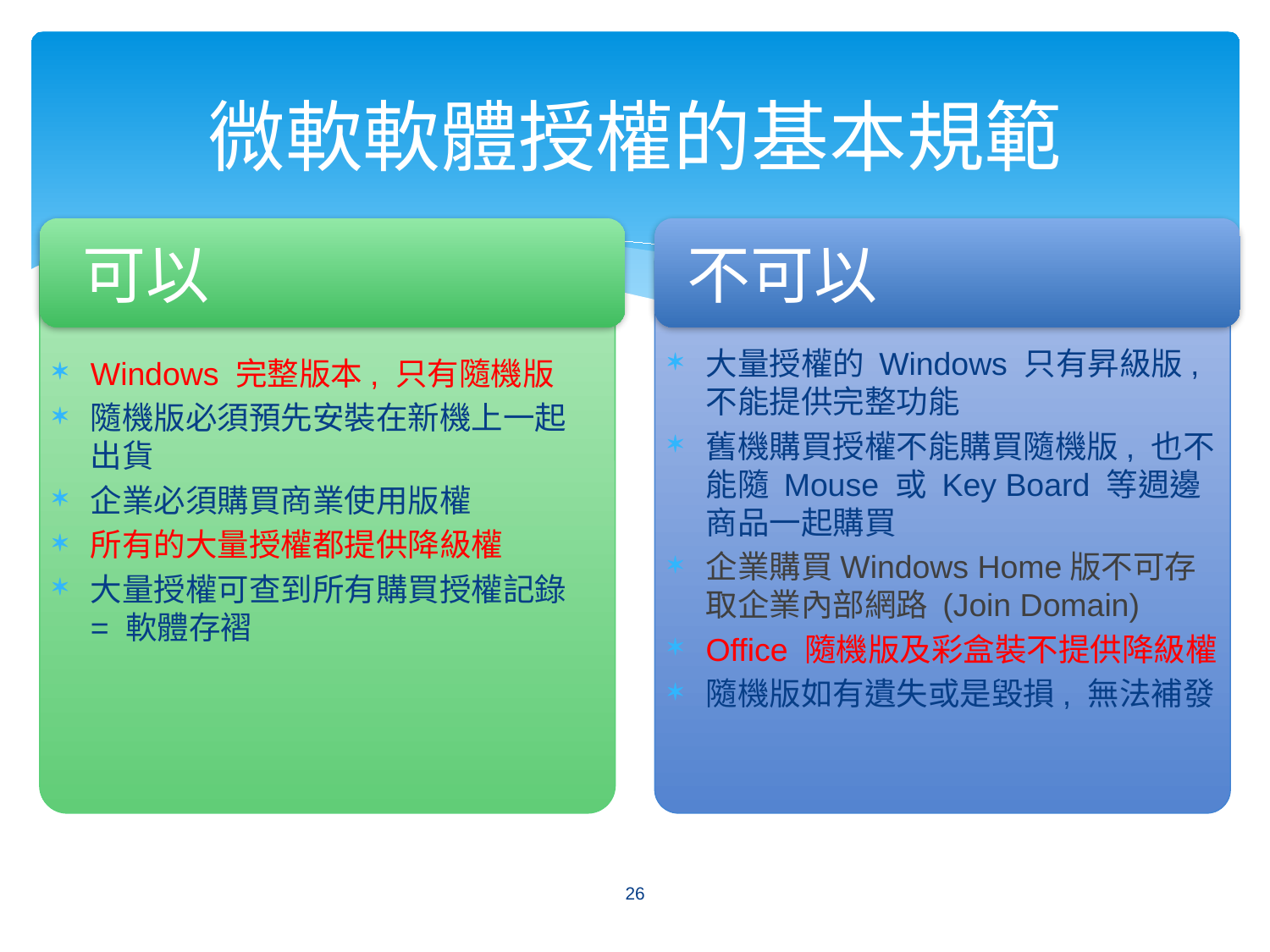

# 微軟軟體授權的基本規範

可以
不可以

大量授權的 Windows 只有昇級版, 不能提供完整功能
舊機購買授權不能購買隨機版, 也不能隨 Mouse 或 Key Board 等週邊商品一起購買
企業購買Windows Home版不可存取企業內部網路 (Join Domain)
Office 隨機版及彩盒裝不提供降級權
隨機版如有遺失或是毀損, 無法補發
Windows 完整版本, 只有隨機版
隨機版必須預先安裝在新機上一起出貨
企業必須購買商業使用版權
所有的大量授權都提供降級權
大量授權可查到所有購買授權記錄 = 軟體存褶
26